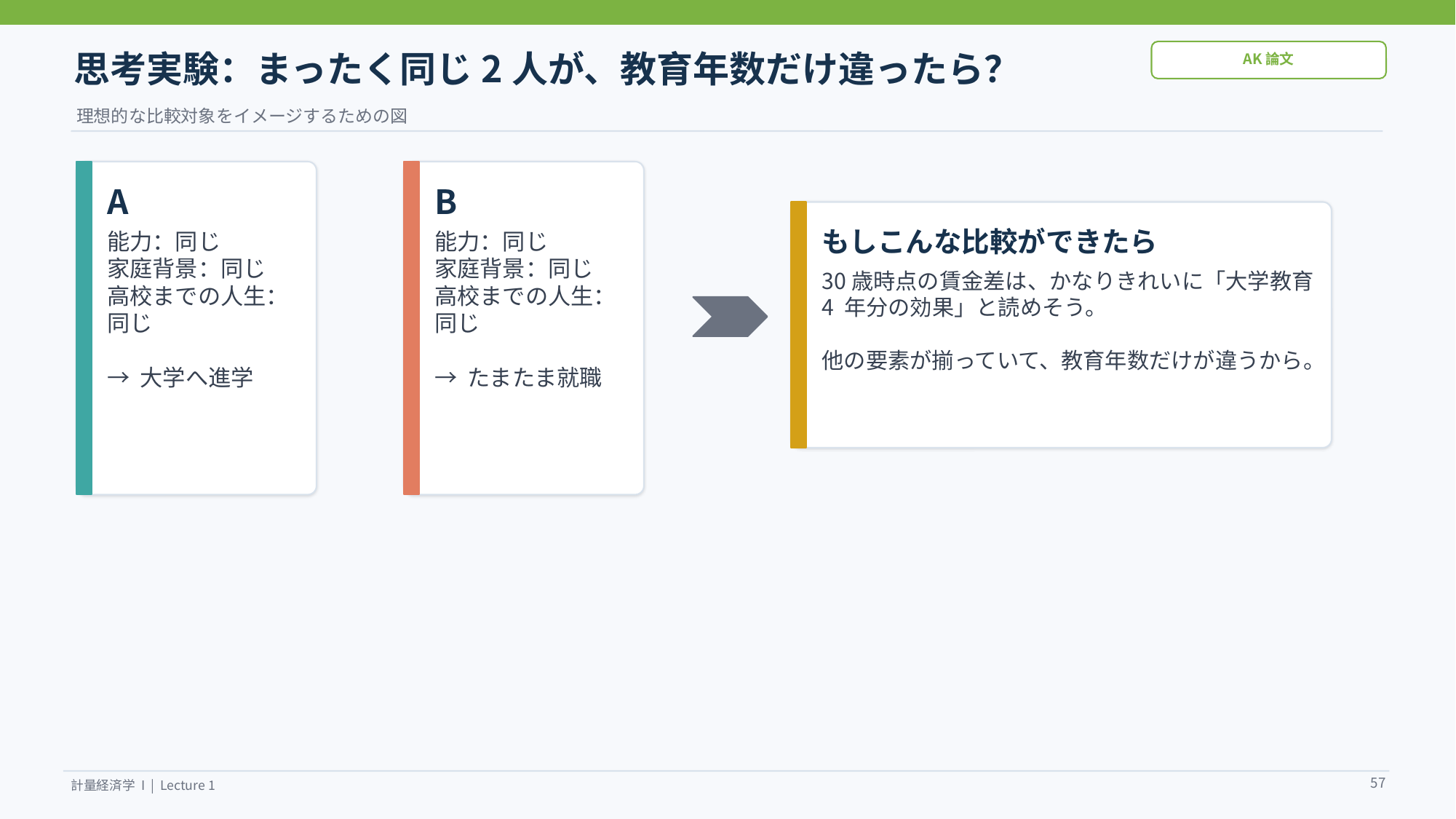

思考実験：まったく同じ2人が、教育年数だけ違ったら？

AK論文
理想的な比較対象をイメージするための図

A
B

もしこんな比較ができたら
能力：同じ
家庭背景：同じ
高校までの人生：同じ

→ 大学へ進学
能力：同じ
家庭背景：同じ
高校までの人生：同じ

→ たまたま就職
30歳時点の賃金差は、かなりきれいに「大学教育 4 年分の効果」と読めそう。

他の要素が揃っていて、教育年数だけが違うから。

57
計量経済学 I  |  Lecture 1